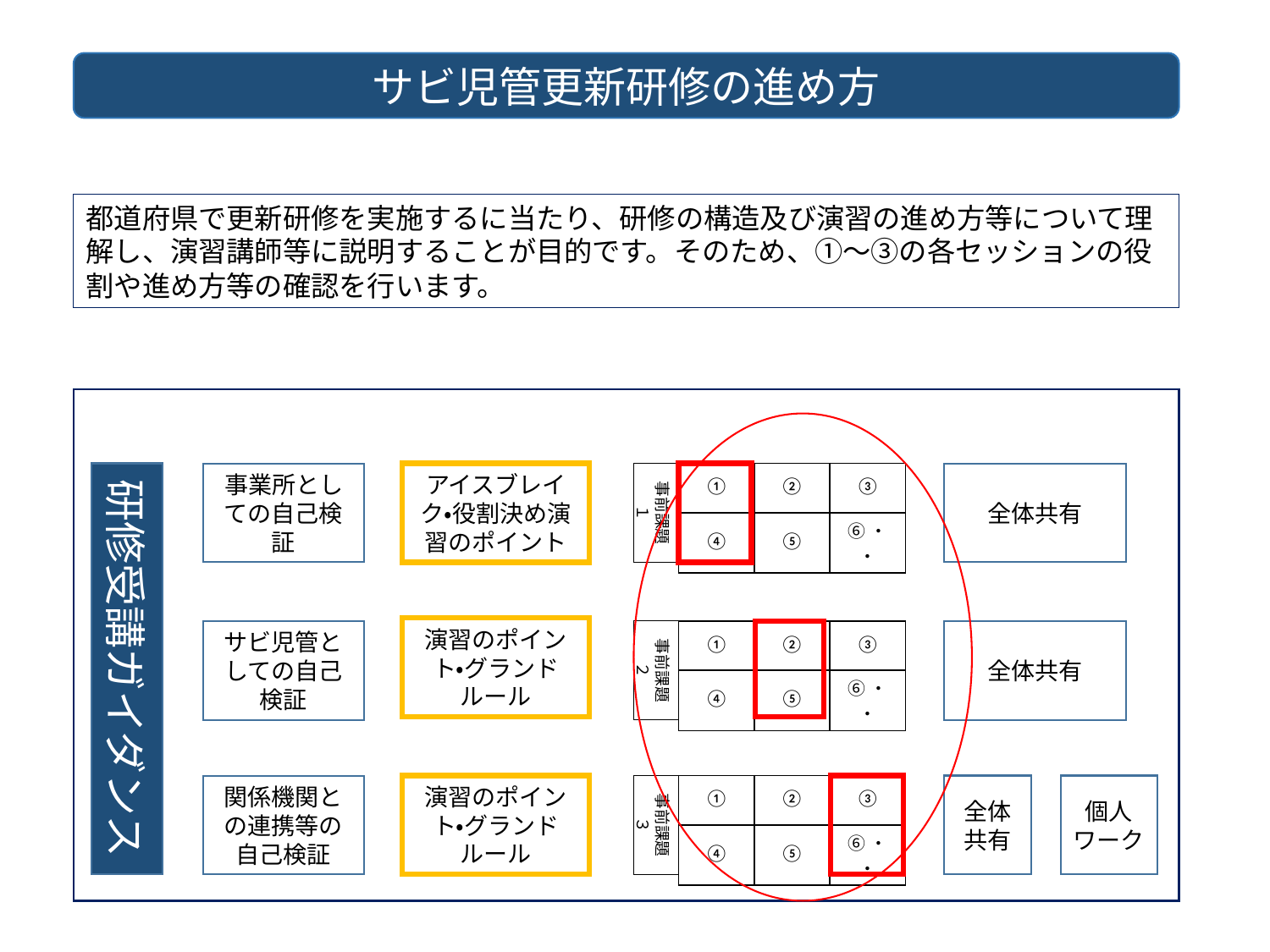

サビ児管更新研修の進め方
都道府県で更新研修を実施するに当たり、研修の構造及び演習の進め方等について理解し、演習講師等に説明することが目的です。そのため、①～③の各セッションの役割や進め方等の確認を行います。

研修受講ガイダンス
アイスブレイク・役割決め演習のポイント
事前課題１
| ① | ② | ③ |
| --- | --- | --- |
| ④ | ⑤ | ⑥・・ |

全体共有
事業所としての自己検証
演習のポイント・グランドルール
サビ児管としての自己検証
事前課題２
| ① | ② | ③ |
| --- | --- | --- |
| ④ | ⑤ | ⑥・・ |

全体共有
個人ワーク

事前課題３
| ① | ② | ③ |
| --- | --- | --- |
| ④ | ⑤ | ⑥・・ |
演習のポイント・グランドルール
全体
共有
関係機関との連携等の自己検証